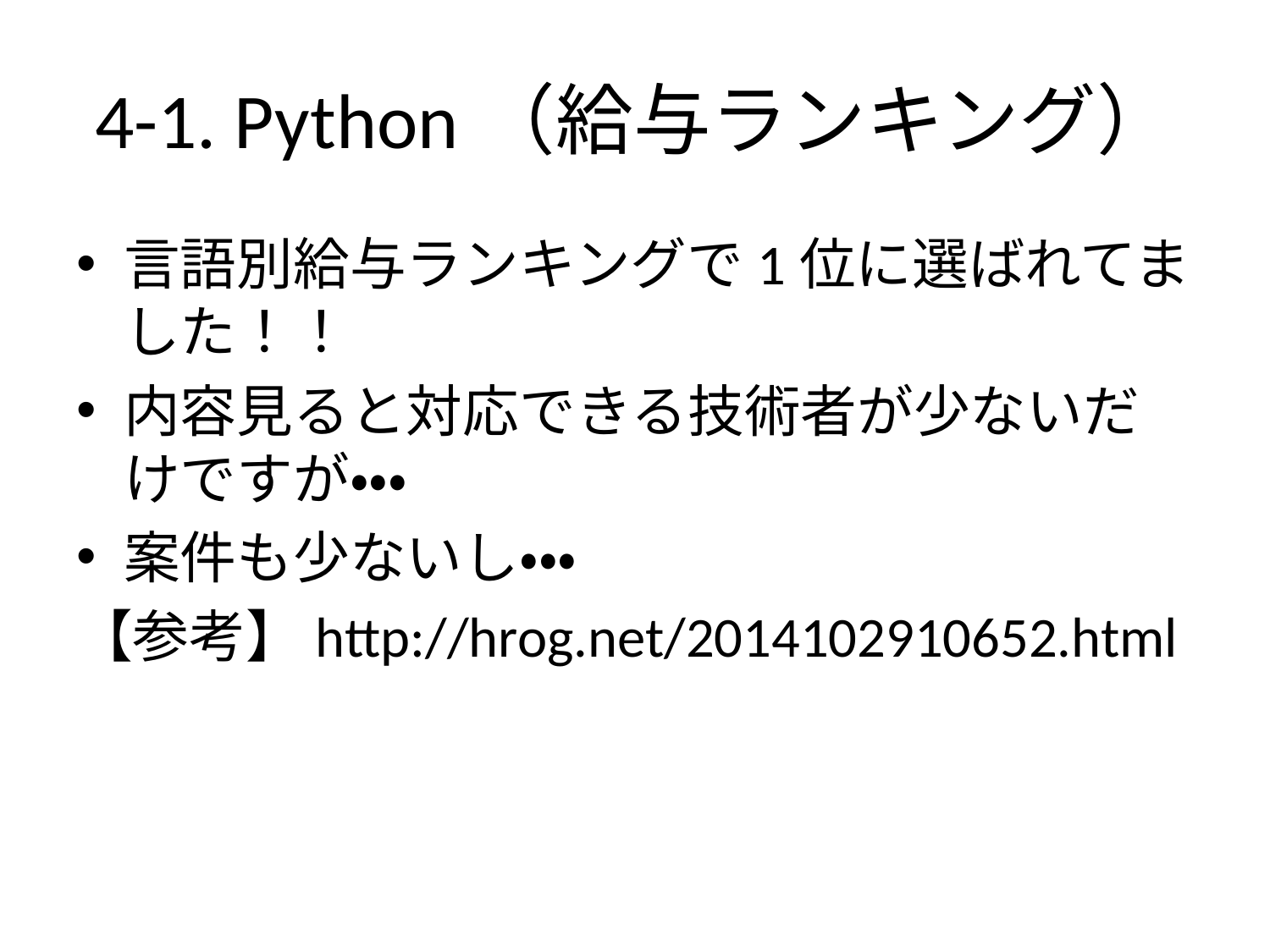

# 4-1. Python（給与ランキング）
言語別給与ランキングで1位に選ばれてました！！
内容見ると対応できる技術者が少ないだけですが・・・
案件も少ないし・・・
【参考】http://hrog.net/2014102910652.html